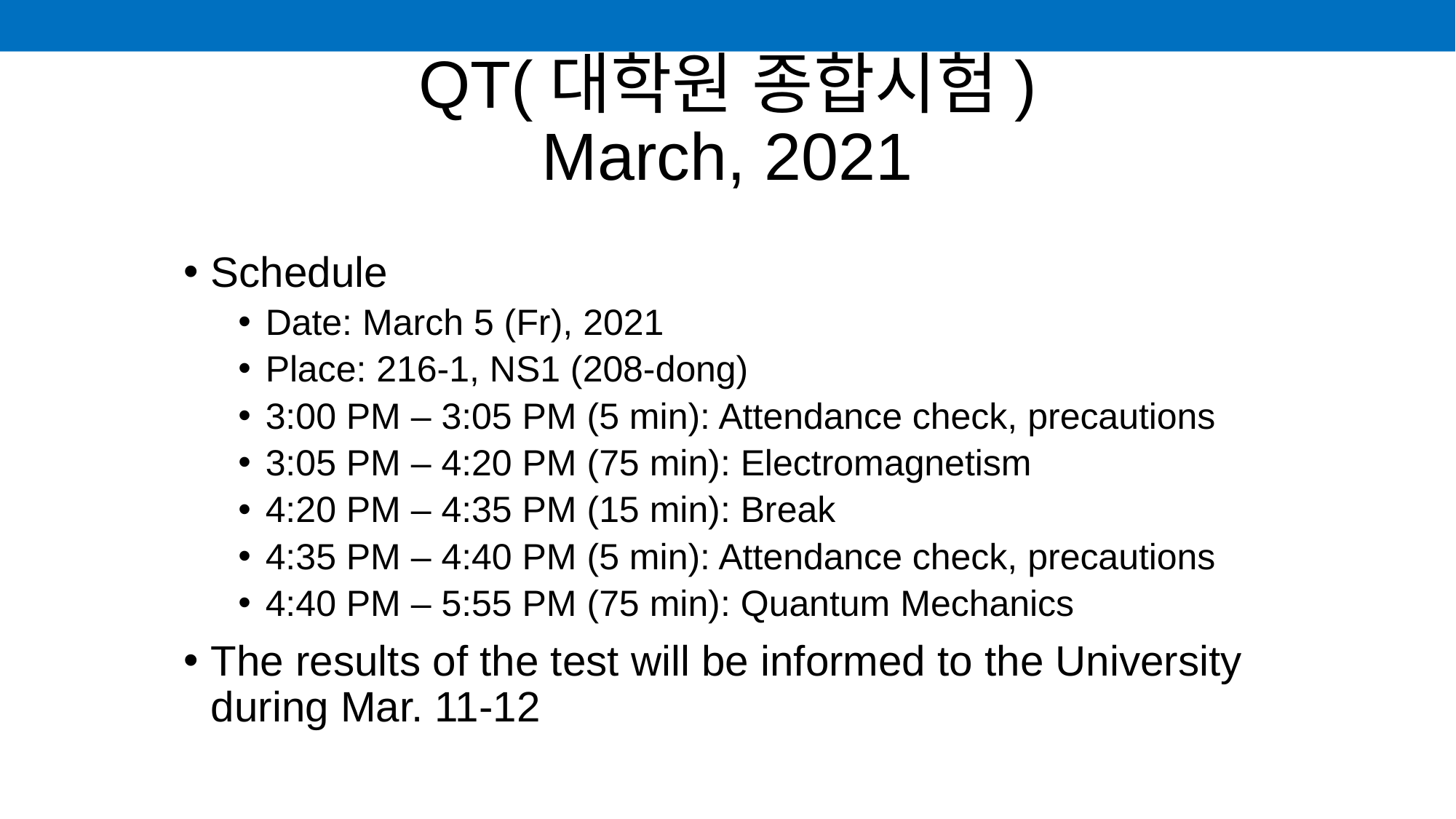

# QT(대학원 종합시험) March, 2021
Schedule
Date: March 5 (Fr), 2021
Place: 216-1, NS1 (208-dong)
3:00 PM – 3:05 PM (5 min): Attendance check, precautions
3:05 PM – 4:20 PM (75 min): Electromagnetism
4:20 PM – 4:35 PM (15 min): Break
4:35 PM – 4:40 PM (5 min): Attendance check, precautions
4:40 PM – 5:55 PM (75 min): Quantum Mechanics
The results of the test will be informed to the University during Mar. 11-12